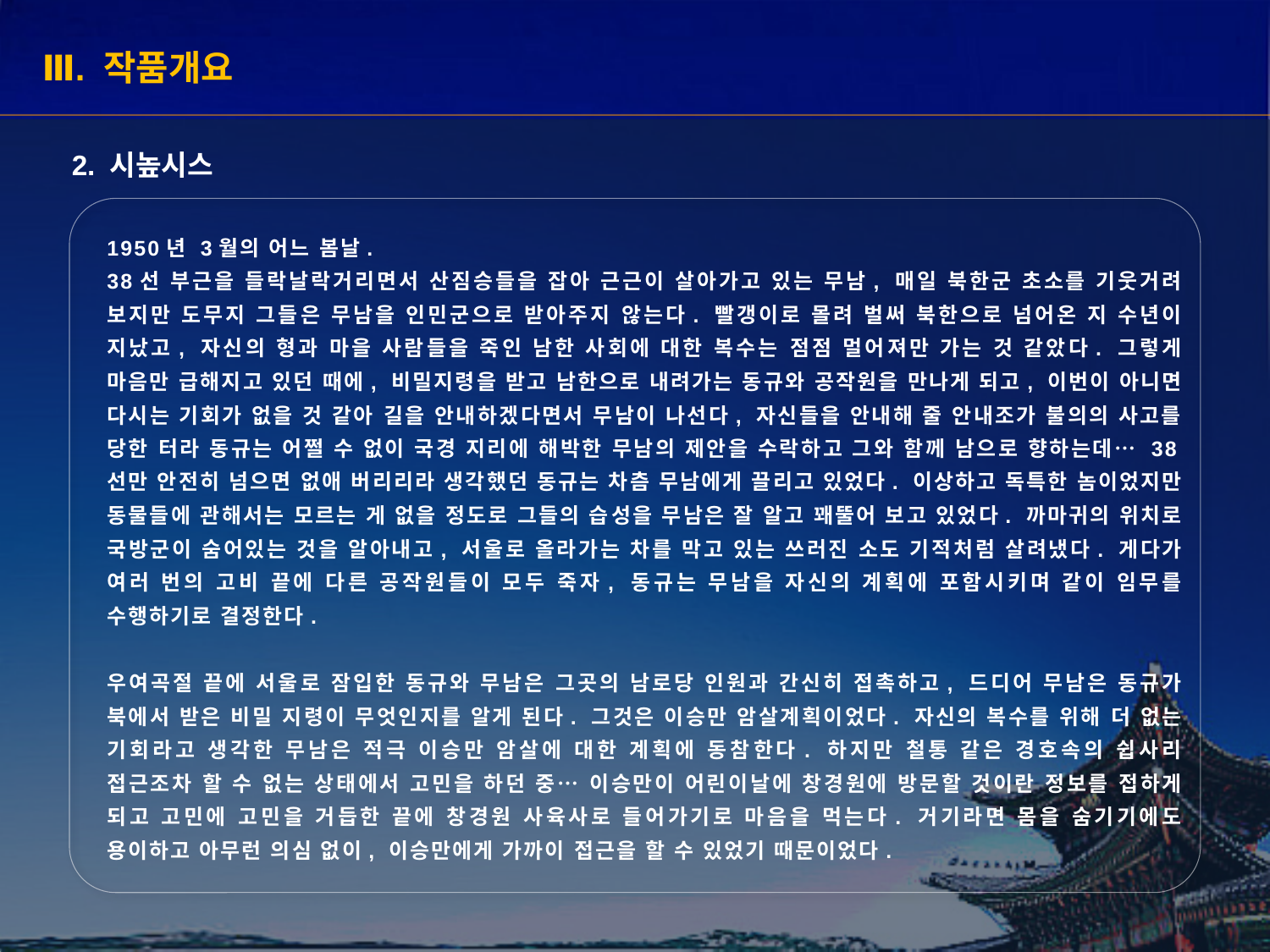

Ⅲ. 작품개요

2. 시높시스

1950년 3월의 어느 봄날.
38선 부근을 들락날락거리면서 산짐승들을 잡아 근근이 살아가고 있는 무남, 매일 북한군 초소를 기웃거려 보지만 도무지 그들은 무남을 인민군으로 받아주지 않는다. 빨갱이로 몰려 벌써 북한으로 넘어온 지 수년이 지났고, 자신의 형과 마을 사람들을 죽인 남한 사회에 대한 복수는 점점 멀어져만 가는 것 같았다. 그렇게 마음만 급해지고 있던 때에, 비밀지령을 받고 남한으로 내려가는 동규와 공작원을 만나게 되고, 이번이 아니면 다시는 기회가 없을 것 같아 길을 안내하겠다면서 무남이 나선다, 자신들을 안내해 줄 안내조가 불의의 사고를 당한 터라 동규는 어쩔 수 없이 국경 지리에 해박한 무남의 제안을 수락하고 그와 함께 남으로 향하는데… 38선만 안전히 넘으면 없애 버리리라 생각했던 동규는 차츰 무남에게 끌리고 있었다. 이상하고 독특한 놈이었지만 동물들에 관해서는 모르는 게 없을 정도로 그들의 습성을 무남은 잘 알고 꽤뚤어 보고 있었다. 까마귀의 위치로 국방군이 숨어있는 것을 알아내고, 서울로 올라가는 차를 막고 있는 쓰러진 소도 기적처럼 살려냈다. 게다가 여러 번의 고비 끝에 다른 공작원들이 모두 죽자, 동규는 무남을 자신의 계획에 포함시키며 같이 임무를 수행하기로 결정한다.

우여곡절 끝에 서울로 잠입한 동규와 무남은 그곳의 남로당 인원과 간신히 접촉하고, 드디어 무남은 동규가 북에서 받은 비밀 지령이 무엇인지를 알게 된다. 그것은 이승만 암살계획이었다. 자신의 복수를 위해 더 없는 기회라고 생각한 무남은 적극 이승만 암살에 대한 계획에 동참한다. 하지만 철통 같은 경호속의 쉽사리 접근조차 할 수 없는 상태에서 고민을 하던 중… 이승만이 어린이날에 창경원에 방문할 것이란 정보를 접하게 되고 고민에 고민을 거듭한 끝에 창경원 사육사로 들어가기로 마음을 먹는다. 거기라면 몸을 숨기기에도 용이하고 아무런 의심 없이, 이승만에게 가까이 접근을 할 수 있었기 때문이었다.